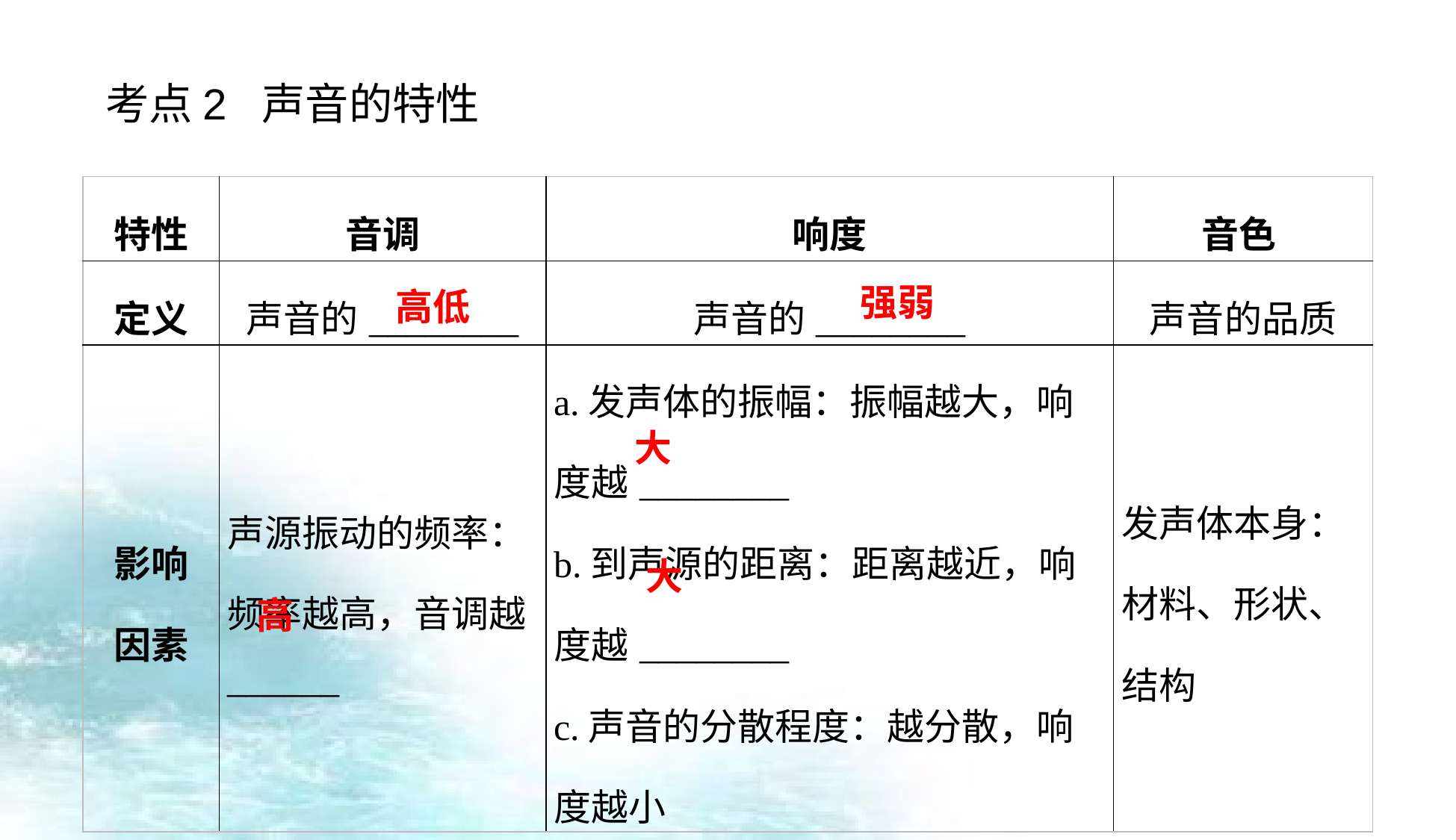

考点2  声音的特性
| 特性 | 音调 | 响度 | 音色 |
| --- | --- | --- | --- |
| 定义 | 声音的\_\_\_\_\_\_\_\_ | 声音的\_\_\_\_\_\_\_\_ | 声音的品质 |
| 影响 因素 | 声源振动的频率：频率越高，音调越\_\_\_\_\_\_ | a.发声体的振幅：振幅越大，响度越\_\_\_\_\_\_\_\_ b.到声源的距离：距离越近，响度越\_\_\_\_\_\_\_\_ c.声音的分散程度：越分散，响度越小 | 发声体本身：材料、形状、结构 |
强弱
高低
大
大
高